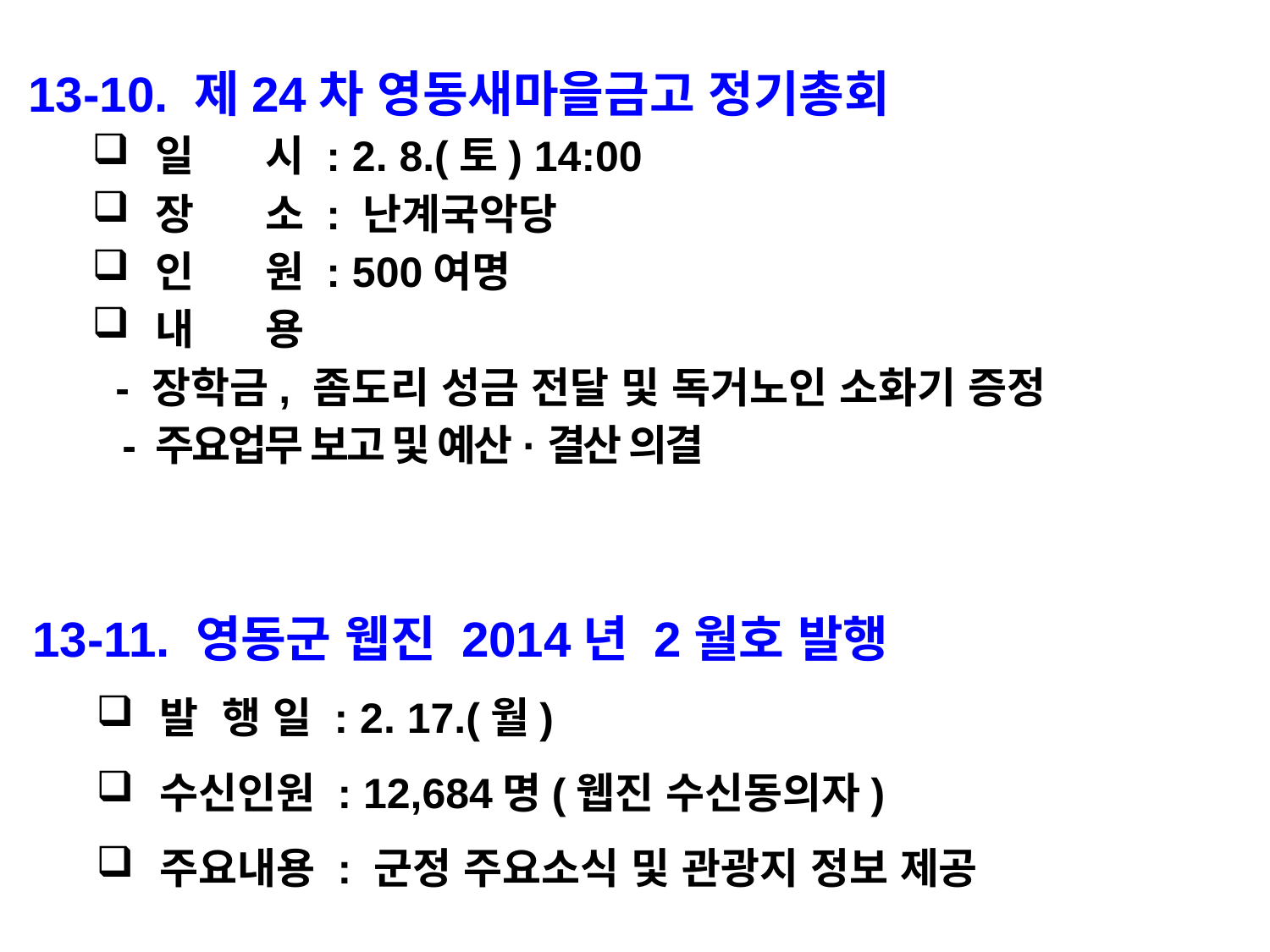

13-10. 제24차 영동새마을금고 정기총회
일      시 : 2. 8.(토) 14:00
장      소 : 난계국악당
인      원 : 500여명
내      용
  - 장학금, 좀도리 성금 전달 및 독거노인 소화기 증정
   - 주요업무 보고 및 예산·결산 의결
13-11. 영동군 웹진 2014년 2월호 발행
발  행 일 : 2. 17.(월)
수신인원 : 12,684명(웹진 수신동의자)
주요내용 : 군정 주요소식 및 관광지 정보 제공